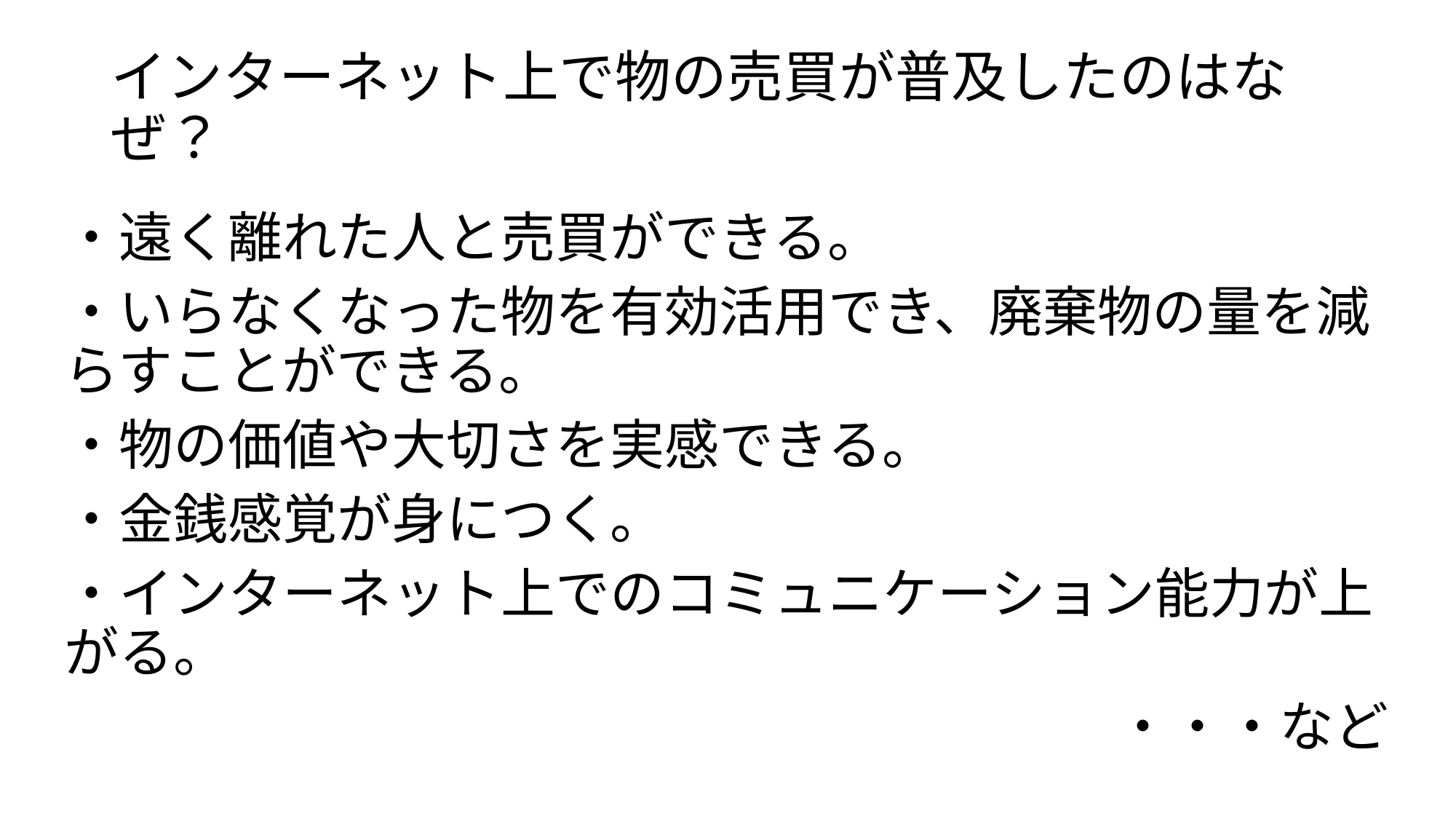

# インターネット上で物の売買が普及したのはなぜ？
・遠く離れた人と売買ができる。
・いらなくなった物を有効活用でき、廃棄物の量を減らすことができる。
・物の価値や大切さを実感できる。
・金銭感覚が身につく。
・インターネット上でのコミュニケーション能力が上がる。
・・・など